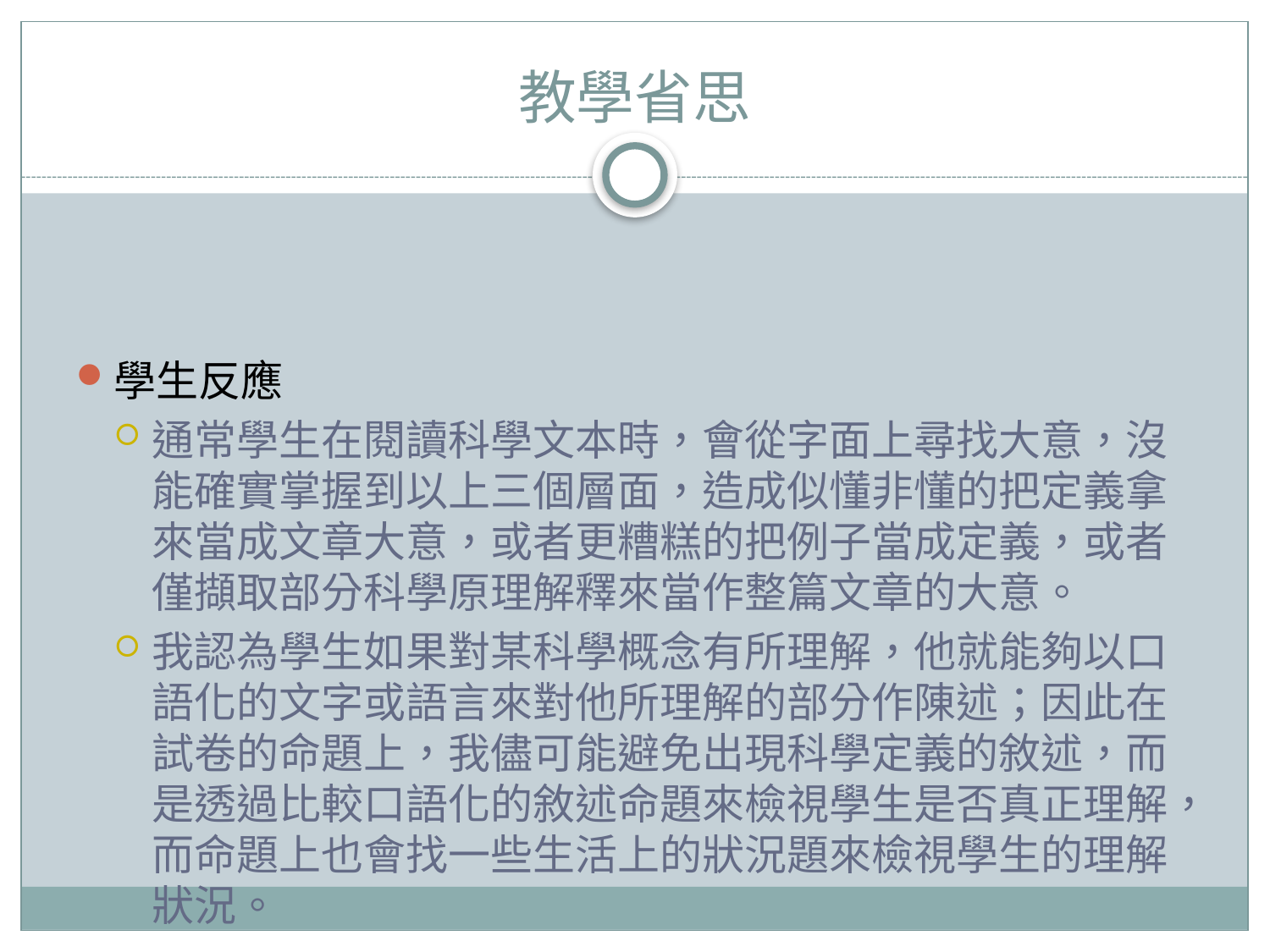

# 教學省思
學生反應
通常學生在閱讀科學文本時，會從字面上尋找大意，沒能確實掌握到以上三個層面，造成似懂非懂的把定義拿來當成文章大意，或者更糟糕的把例子當成定義，或者僅擷取部分科學原理解釋來當作整篇文章的大意。
我認為學生如果對某科學概念有所理解，他就能夠以口語化的文字或語言來對他所理解的部分作陳述；因此在試卷的命題上，我儘可能避免出現科學定義的敘述，而是透過比較口語化的敘述命題來檢視學生是否真正理解，而命題上也會找一些生活上的狀況題來檢視學生的理解狀況。